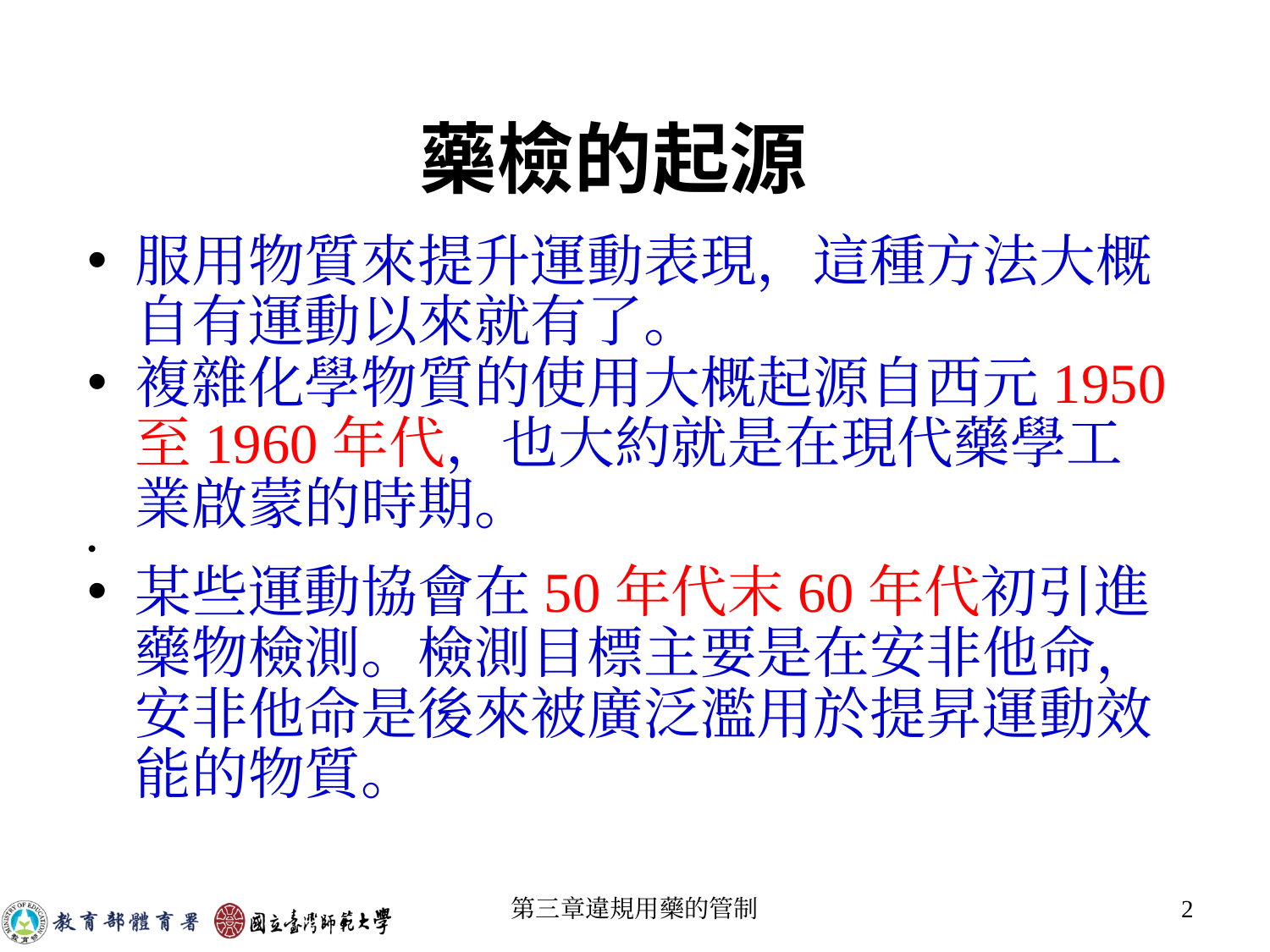

藥檢的起源
服用物質來提升運動表現，這種方法大概自有運動以來就有了。
複雜化學物質的使用大概起源自西元1950至1960年代，也大約就是在現代藥學工業啟蒙的時期。

某些運動協會在50年代末60年代初引進藥物檢測。檢測目標主要是在安非他命，安非他命是後來被廣泛濫用於提昇運動效能的物質。
第三章違規用藥的管制
2